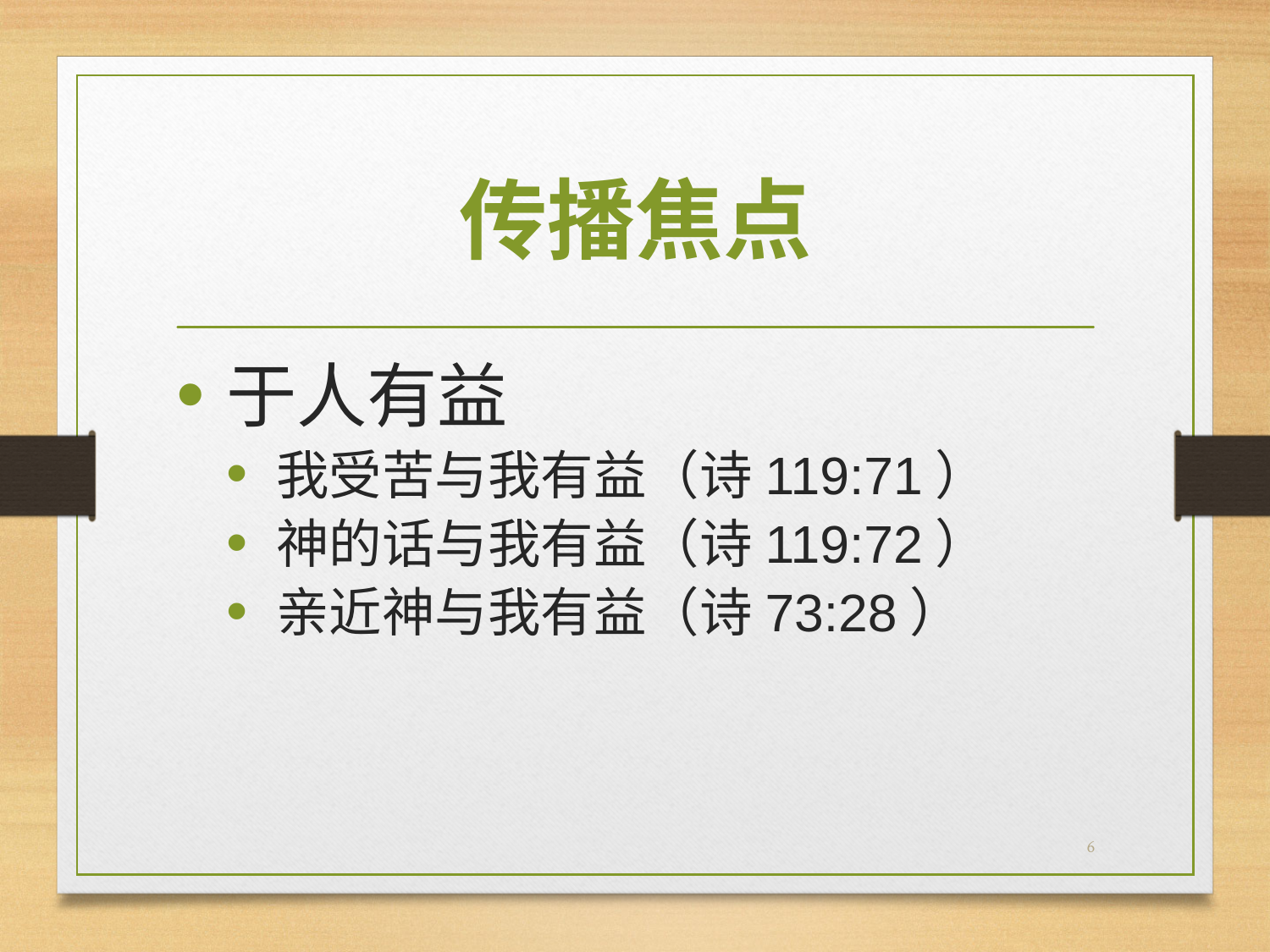

# 传播焦点
于人有益
我受苦与我有益（诗119:71）
神的话与我有益（诗119:72）
亲近神与我有益（诗73:28）

6